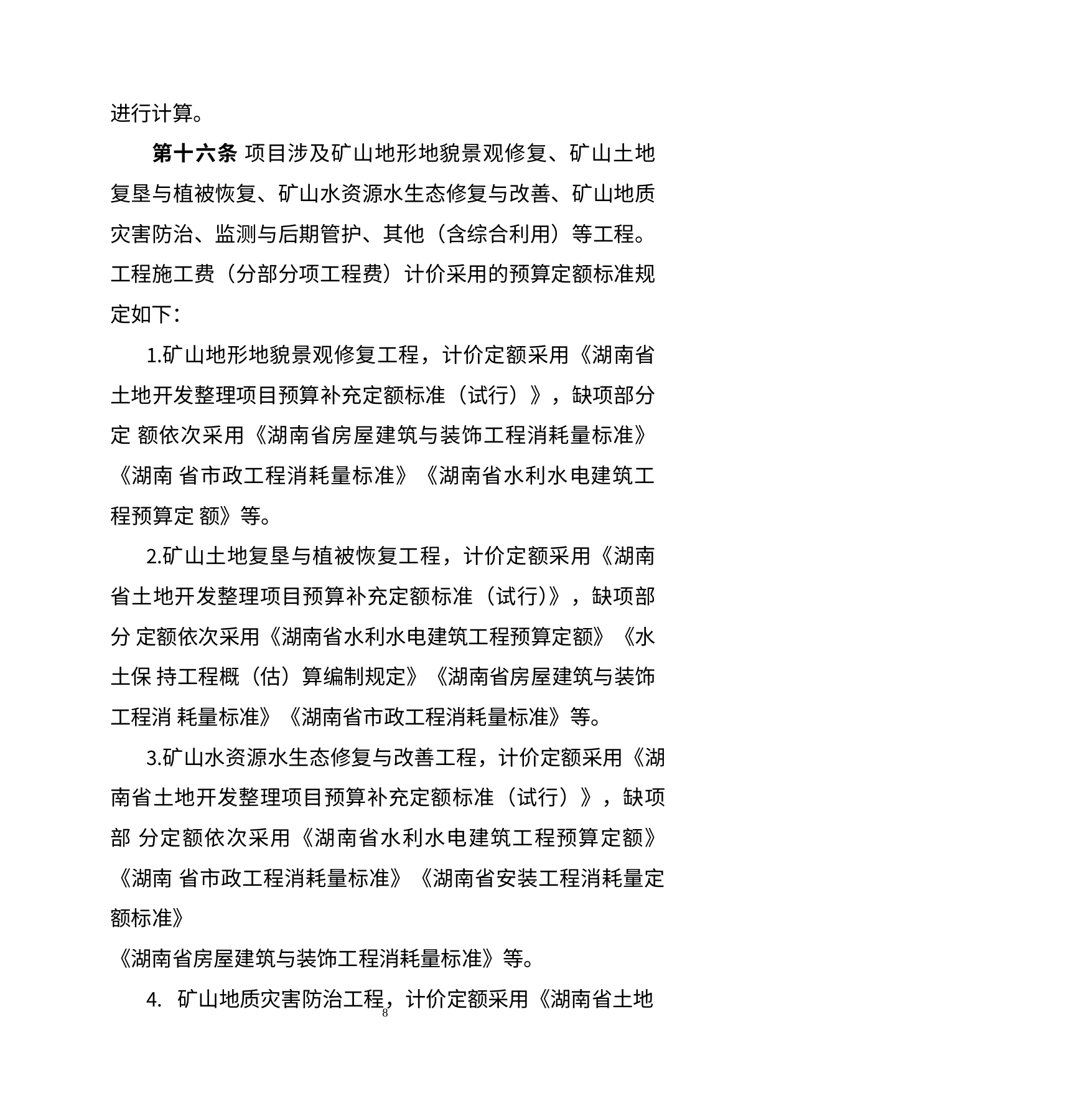

进行计算。
第十六条 项目涉及矿山地形地貌景观修复、矿山土地 复垦与植被恢复、矿山水资源水生态修复与改善、矿山地质 灾害防治、监测与后期管护、其他（含综合利用）等工程。 工程施工费（分部分项工程费）计价采用的预算定额标准规 定如下：
矿山地形地貌景观修复工程，计价定额采用《湖南省 土地开发整理项目预算补充定额标准（试行）》，缺项部分定 额依次采用《湖南省房屋建筑与装饰工程消耗量标准》《湖南 省市政工程消耗量标准》《湖南省水利水电建筑工程预算定 额》等。
矿山土地复垦与植被恢复工程，计价定额采用《湖南 省土地开发整理项目预算补充定额标准（试行）》，缺项部分 定额依次采用《湖南省水利水电建筑工程预算定额》《水土保 持工程概（估）算编制规定》《湖南省房屋建筑与装饰工程消 耗量标准》《湖南省市政工程消耗量标准》等。
矿山水资源水生态修复与改善工程，计价定额采用《湖 南省土地开发整理项目预算补充定额标准（试行）》，缺项部 分定额依次采用《湖南省水利水电建筑工程预算定额》《湖南 省市政工程消耗量标准》《湖南省安装工程消耗量定额标准》
《湖南省房屋建筑与装饰工程消耗量标准》等。
矿山地质灾害防治工程，计价定额采用《湖南省土地
8